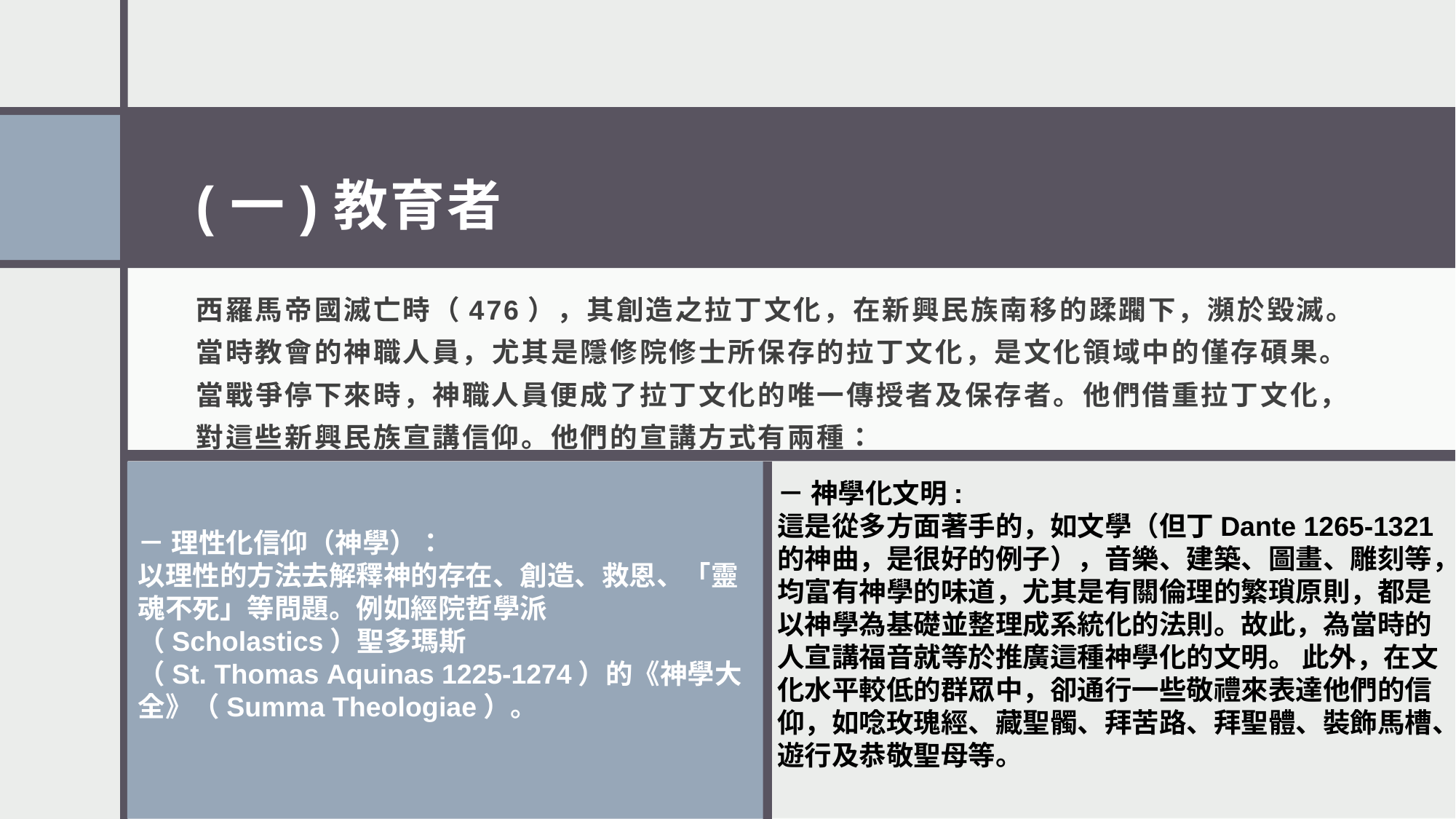

# (一)教育者

西羅馬帝國滅亡時（476），其創造之拉丁文化，在新興民族南移的蹂躙下，瀕於毀滅。當時教會的神職人員，尤其是隱修院修士所保存的拉丁文化，是文化領域中的僅存碩果。當戰爭停下來時，神職人員便成了拉丁文化的唯一傳授者及保存者。他們借重拉丁文化，對這些新興民族宣講信仰。他們的宣講方式有兩種：

－ 理性化信仰（神學）： 
以理性的方法去解釋神的存在、創造、救恩、「靈魂不死」等問題。例如經院哲學派（Scholastics）聖多瑪斯（St. Thomas Aquinas 1225-1274）的《神學大全》（Summa Theologiae）。

－ 神學化文明: 
這是從多方面著手的，如文學（但丁Dante 1265-1321的神曲，是很好的例子），音樂、建築、圖畫、雕刻等，均富有神學的味道，尤其是有關倫理的繁瑣原則，都是以神學為基礎並整理成系統化的法則。故此，為當時的人宣講福音就等於推廣這種神學化的文明。 此外，在文化水平較低的群眾中，卻通行一些敬禮來表達他們的信仰，如唸玫瑰經、藏聖髑、拜苦路、拜聖體、裝飾馬槽、遊行及恭敬聖母等。